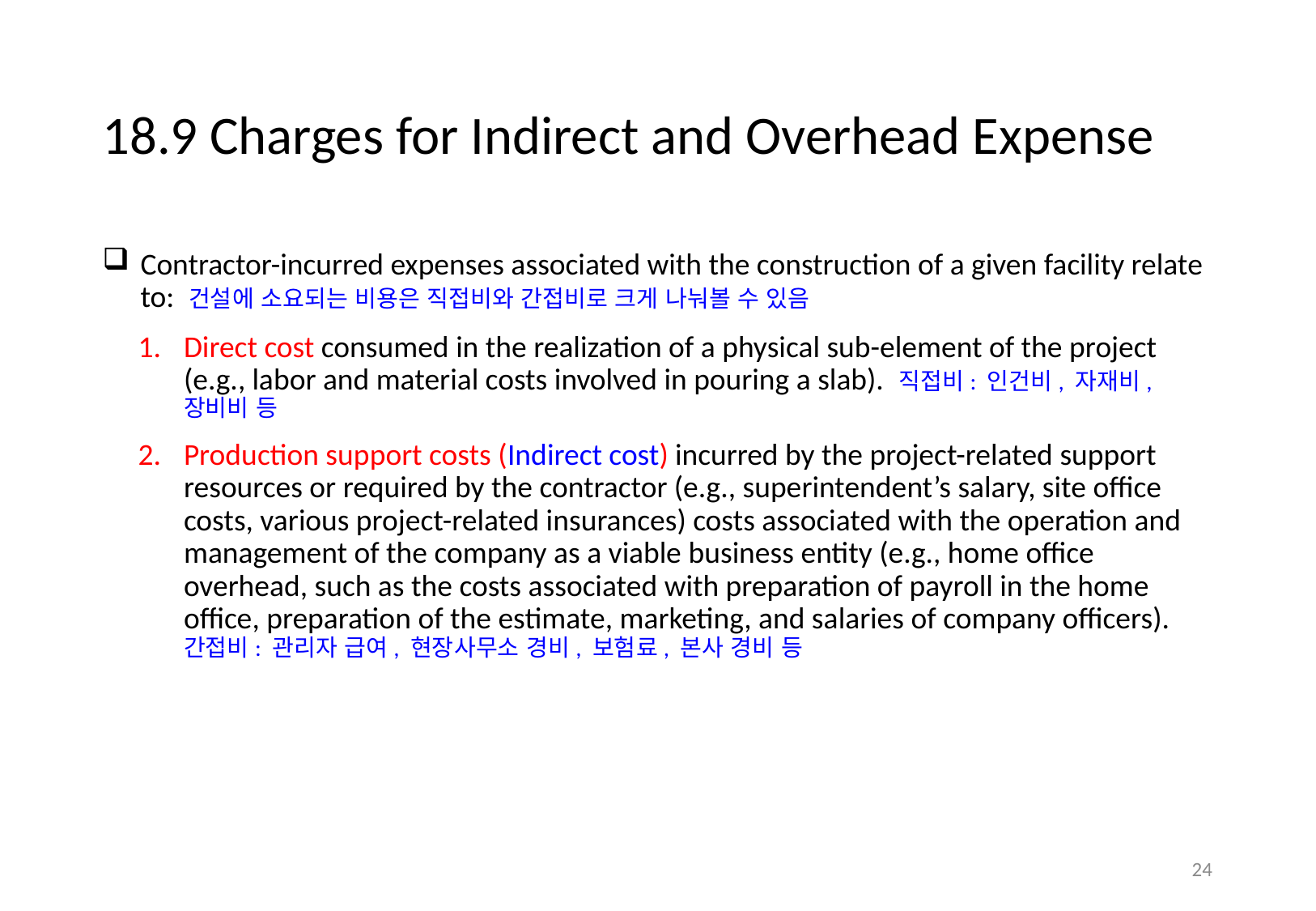

# 18.9 Charges for Indirect and Overhead Expense
Contractor-incurred expenses associated with the construction of a given facility relate to: 건설에 소요되는 비용은 직접비와 간접비로 크게 나눠볼 수 있음
Direct cost consumed in the realization of a physical sub-element of the project (e.g., labor and material costs involved in pouring a slab). 직접비: 인건비, 자재비, 장비비 등
Production support costs (Indirect cost) incurred by the project-related support resources or required by the contractor (e.g., superintendent’s salary, site office costs, various project-related insurances) costs associated with the operation and management of the company as a viable business entity (e.g., home office overhead, such as the costs associated with preparation of payroll in the home office, preparation of the estimate, marketing, and salaries of company officers). 간접비: 관리자 급여, 현장사무소 경비, 보험료, 본사 경비 등
24